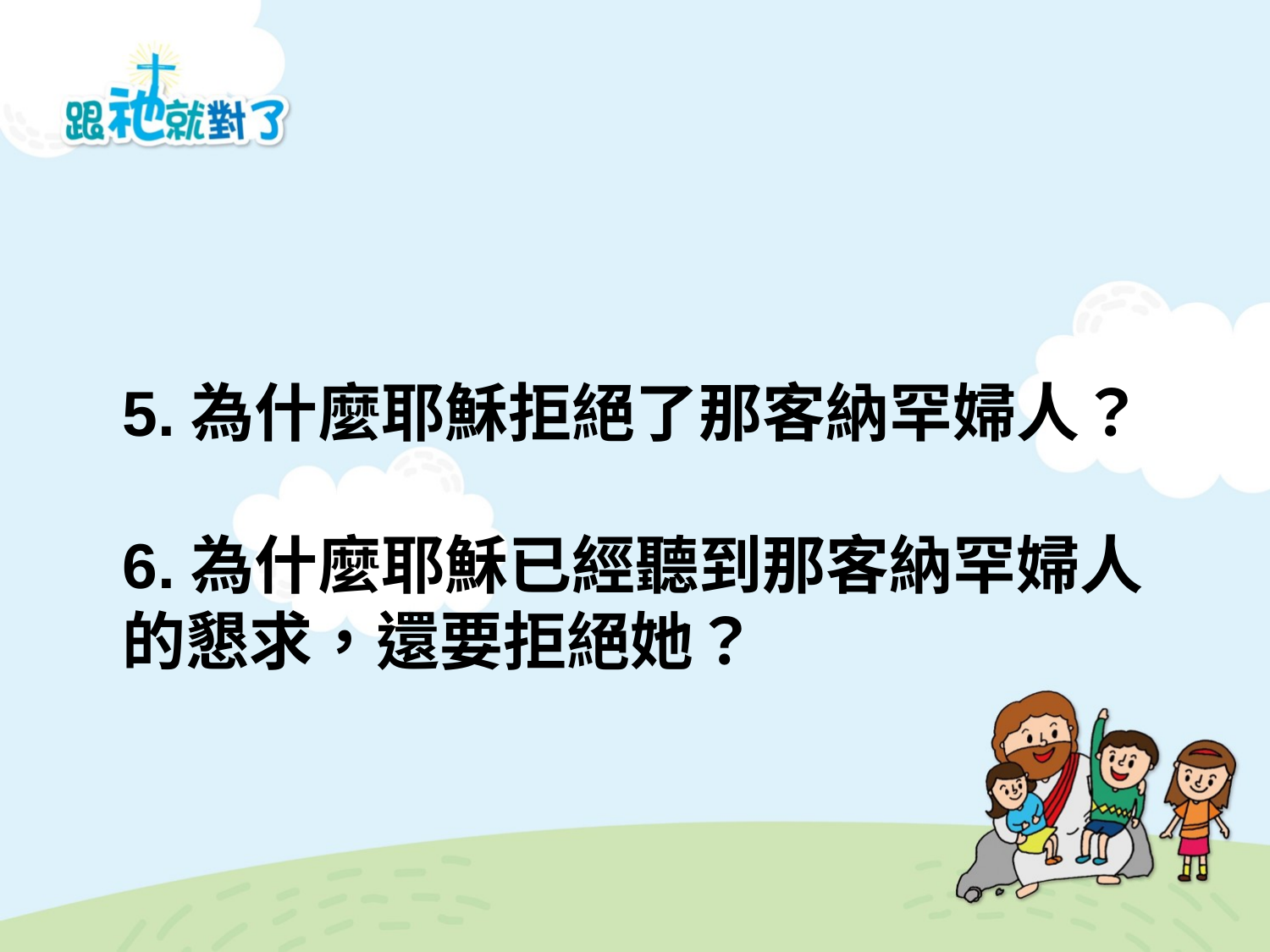

5.為什麼耶穌拒絕了那客納罕婦人？

6.為什麼耶穌已經聽到那客納罕婦人的懇求，還要拒絕她？